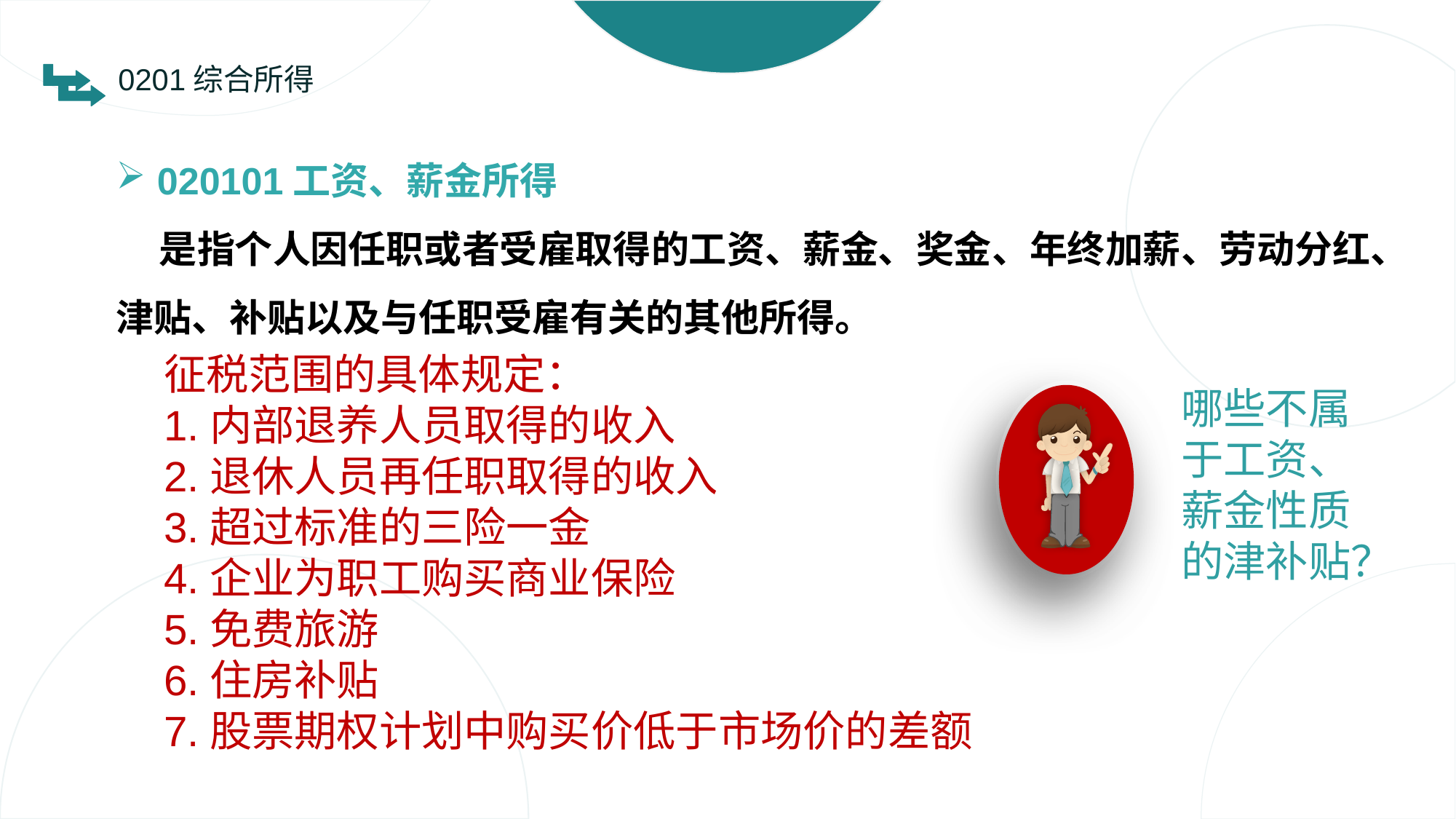

0201综合所得

020101工资、薪金所得
    是指个人因任职或者受雇取得的工资、薪金、奖金、年终加薪、劳动分红、津贴、补贴以及与任职受雇有关的其他所得。

征税范围的具体规定：
1.内部退养人员取得的收入
2.退休人员再任职取得的收入
3.超过标准的三险一金
4.企业为职工购买商业保险
5.免费旅游
6.住房补贴
7.股票期权计划中购买价低于市场价的差额
哪些不属于工资、薪金性质的津补贴？

删除了新闻、广播